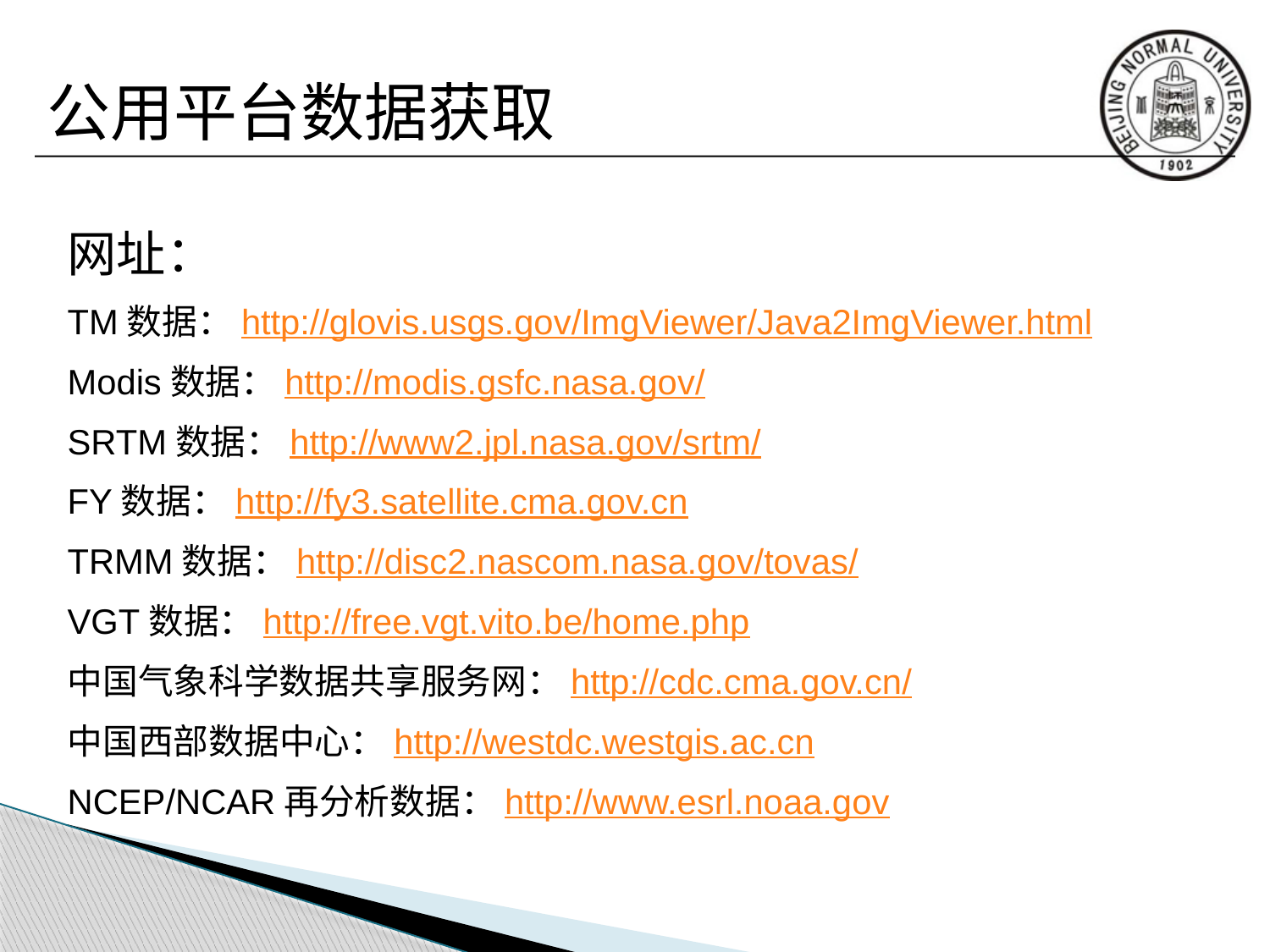

公用平台数据获取

网址：
TM数据：http://glovis.usgs.gov/ImgViewer/Java2ImgViewer.html
Modis数据：http://modis.gsfc.nasa.gov/
SRTM数据：http://www2.jpl.nasa.gov/srtm/
FY数据：http://fy3.satellite.cma.gov.cn
TRMM数据：http://disc2.nascom.nasa.gov/tovas/
VGT数据：http://free.vgt.vito.be/home.php
中国气象科学数据共享服务网：http://cdc.cma.gov.cn/
中国西部数据中心：http://westdc.westgis.ac.cn
NCEP/NCAR再分析数据：http://www.esrl.noaa.gov